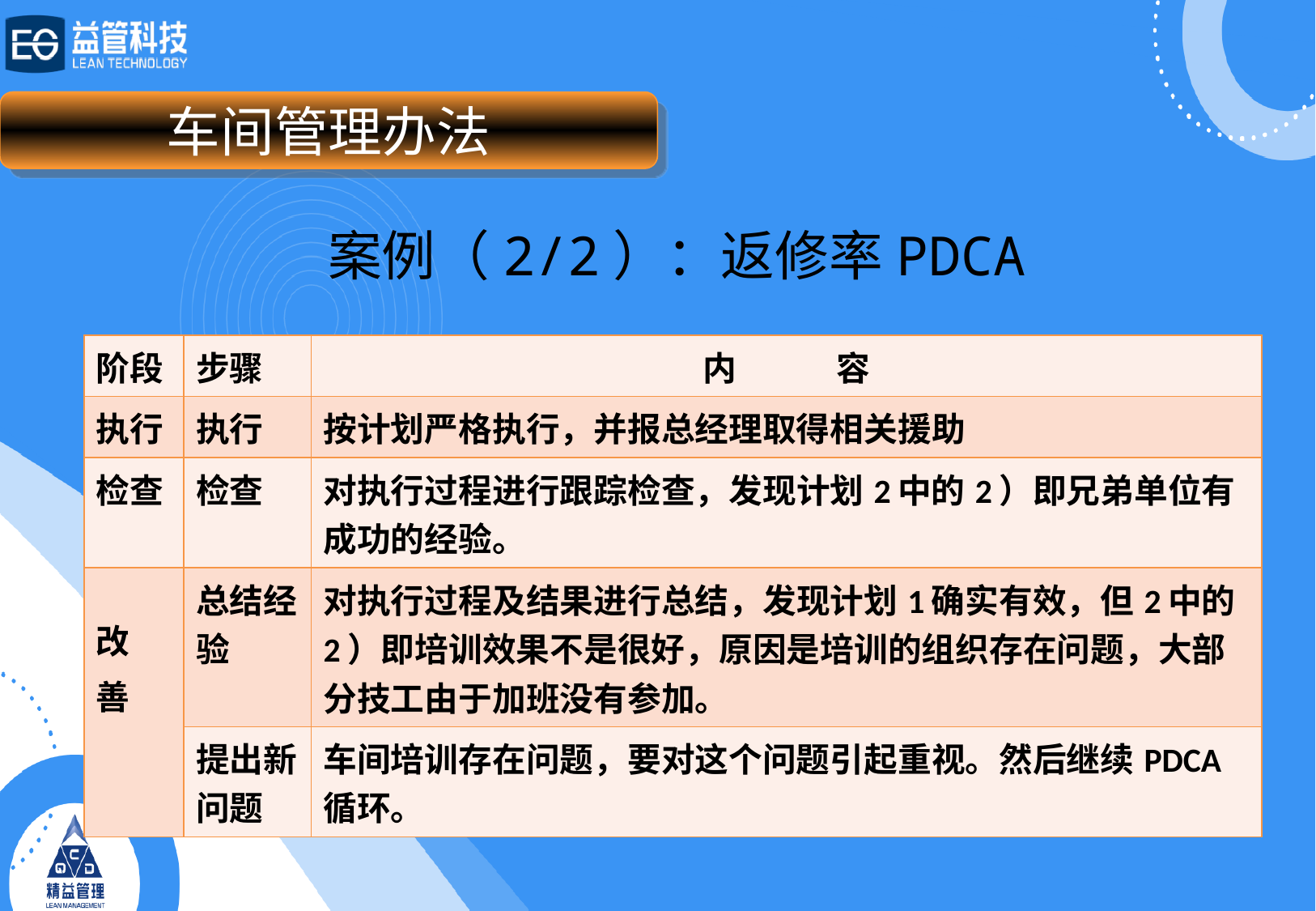

车间管理办法
# 案例（2/2）：返修率PDCA
| 阶段 | 步骤 | 内 容 |
| --- | --- | --- |
| 执行 | 执行 | 按计划严格执行，并报总经理取得相关援助 |
| 检查 | 检查 | 对执行过程进行跟踪检查，发现计划2中的2）即兄弟单位有成功的经验。 |
| 改 善 | 总结经验 | 对执行过程及结果进行总结，发现计划1确实有效，但2中的2）即培训效果不是很好，原因是培训的组织存在问题，大部分技工由于加班没有参加。 |
|  | 提出新问题 | 车间培训存在问题，要对这个问题引起重视。然后继续PDCA循环。 |